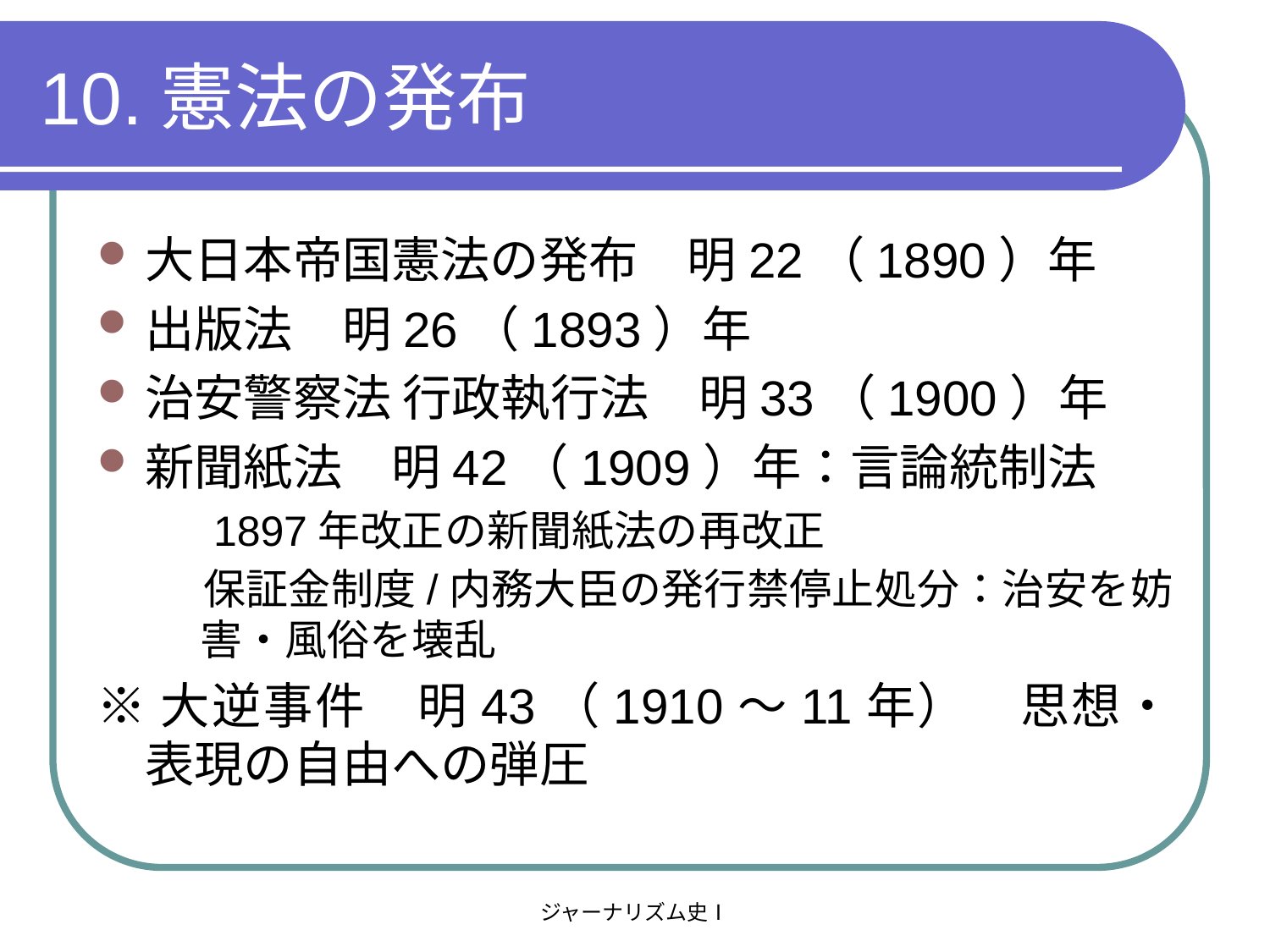

# 10.憲法の発布
大日本帝国憲法の発布　明22（1890）年
出版法　明26（1893）年
治安警察法 行政執行法　明33（1900）年
新聞紙法　明42（1909）年：言論統制法
　1897年改正の新聞紙法の再改正
　保証金制度/内務大臣の発行禁停止処分：治安を妨害・風俗を壊乱
※大逆事件　明43（1910～11年）　思想・表現の自由への弾圧
ジャーナリズム史Ⅰ